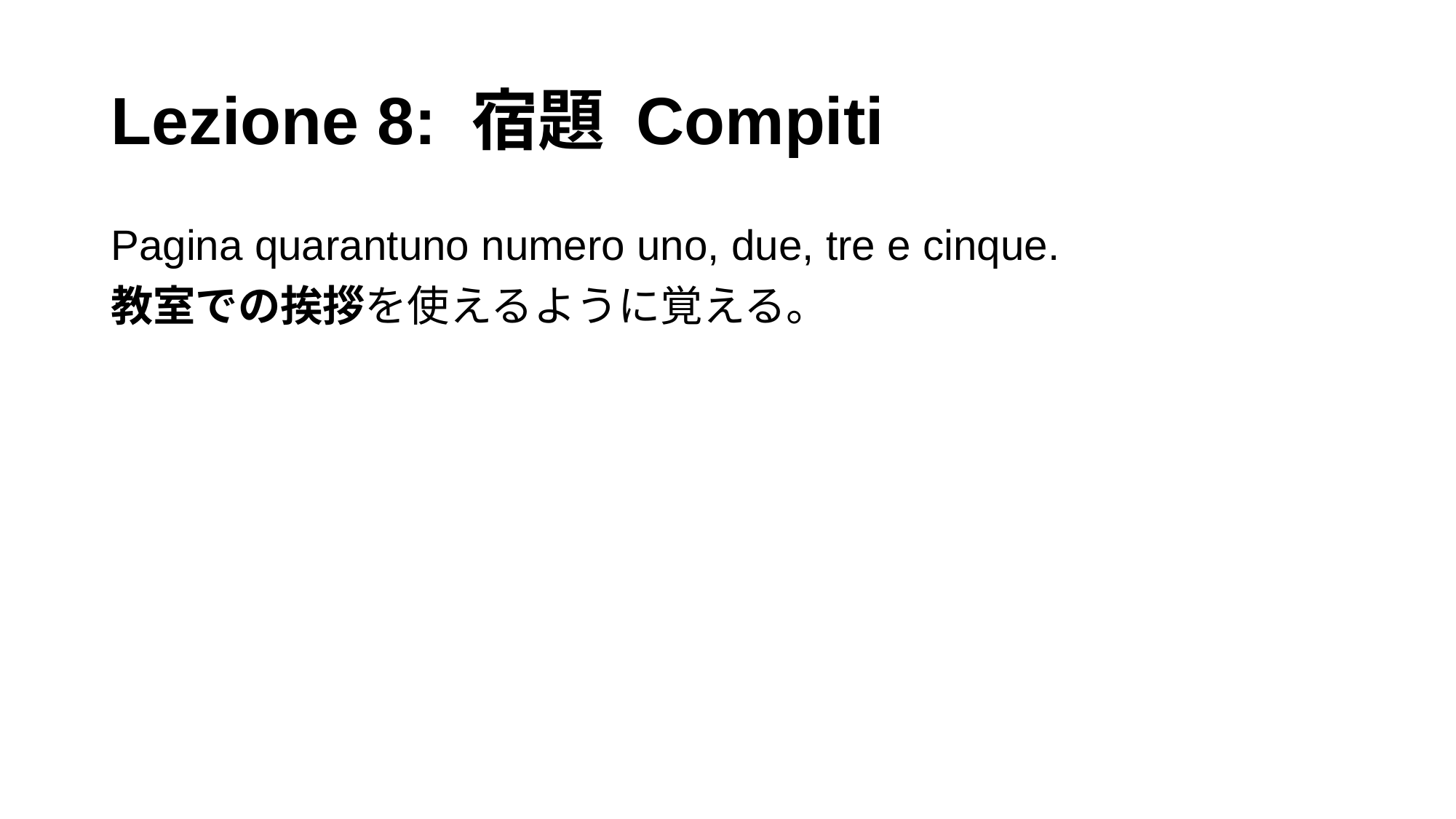

# Lezione 8: 宿題 Compiti
Pagina quarantuno numero uno, due, tre e cinque.
教室での挨拶を使えるように覚える。